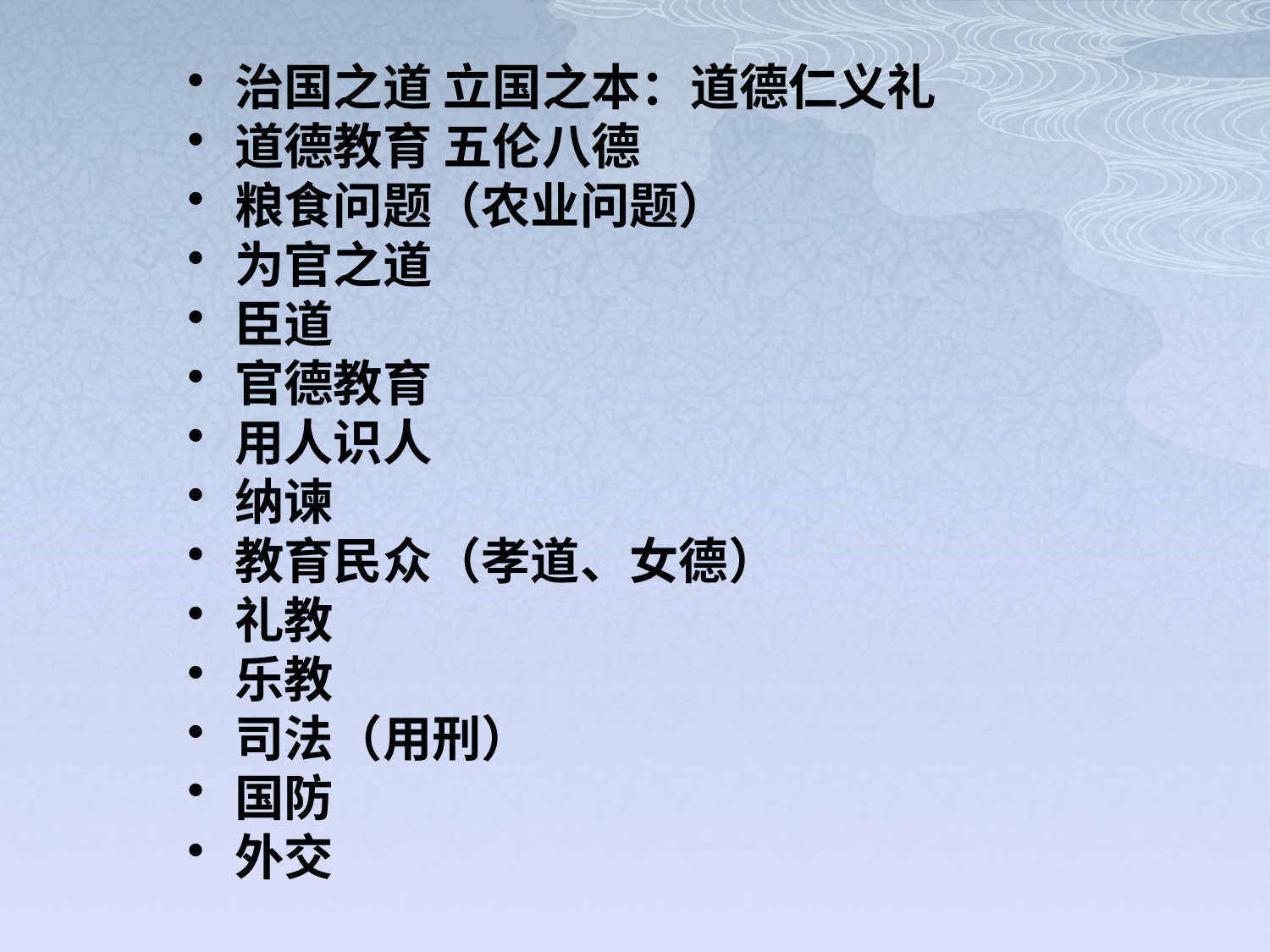

治国之道 立国之本：道德仁义礼
道德教育 五伦八德
粮食问题（农业问题）
为官之道
臣道
官德教育
用人识人
纳谏
教育民众（孝道、女德）
礼教
乐教
司法（用刑）
国防
外交